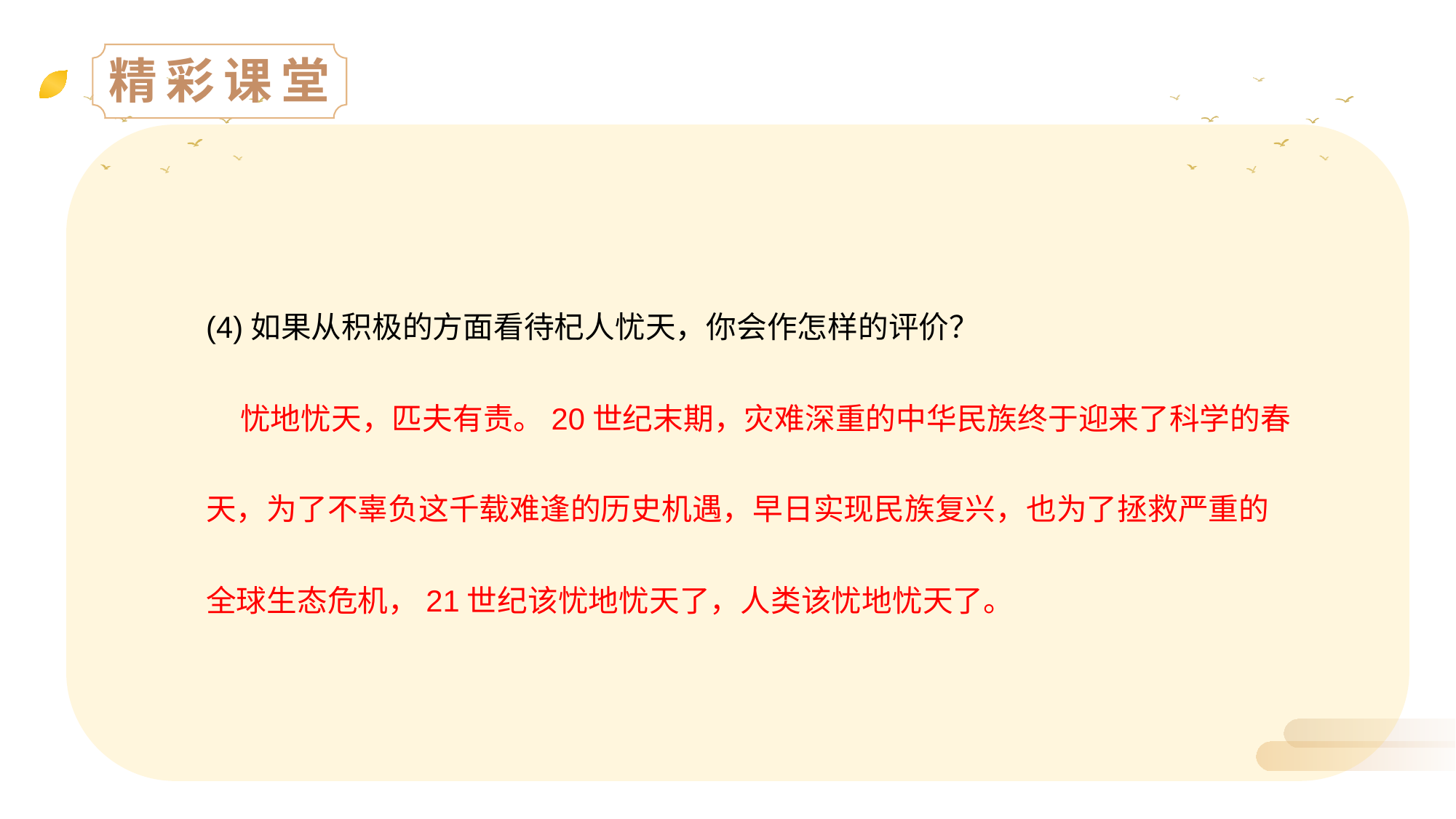

精彩课堂
(4)如果从积极的方面看待杞人忧天，你会作怎样的评价？
    忧地忧天，匹夫有责。20世纪末期，灾难深重的中华民族终于迎来了科学的春天，为了不辜负这千载难逢的历史机遇，早日实现民族复兴，也为了拯救严重的全球生态危机，21世纪该忧地忧天了，人类该忧地忧天了。